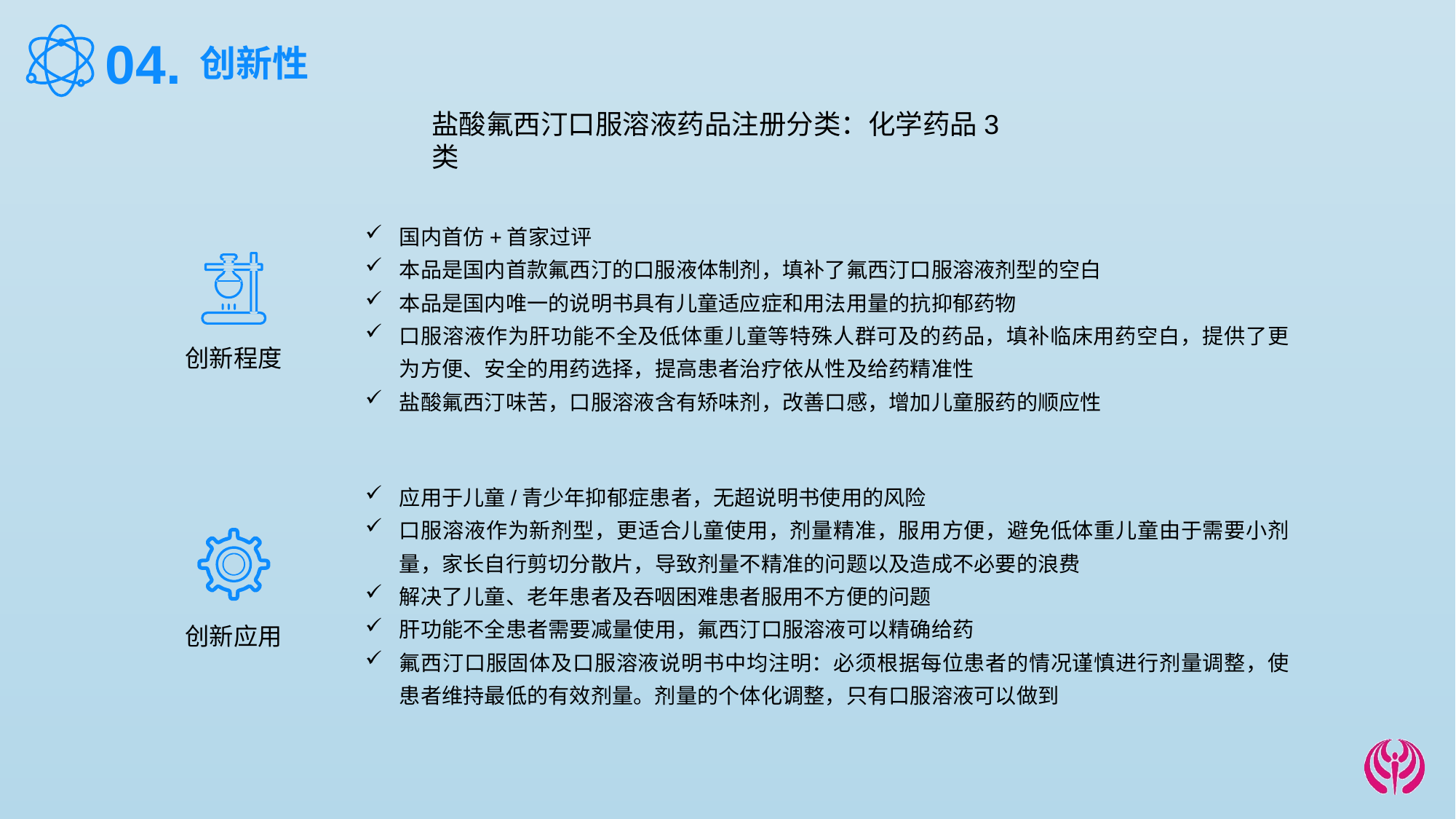

04.
创新性
盐酸氟西汀口服溶液药品注册分类：化学药品3类
国内首仿+首家过评
本品是国内首款氟西汀的口服液体制剂，填补了氟西汀口服溶液剂型的空白
本品是国内唯一的说明书具有儿童适应症和用法用量的抗抑郁药物
口服溶液作为肝功能不全及低体重儿童等特殊人群可及的药品，填补临床用药空白，提供了更为方便、安全的用药选择，提高患者治疗依从性及给药精准性
盐酸氟西汀味苦，口服溶液含有矫味剂，改善口感，增加儿童服药的顺应性

创新程度
应用于儿童/青少年抑郁症患者，无超说明书使用的风险
口服溶液作为新剂型，更适合儿童使用，剂量精准，服用方便，避免低体重儿童由于需要小剂量，家长自行剪切分散片，导致剂量不精准的问题以及造成不必要的浪费
解决了儿童、老年患者及吞咽困难患者服用不方便的问题
肝功能不全患者需要减量使用，氟西汀口服溶液可以精确给药
氟西汀口服固体及口服溶液说明书中均注明：必须根据每位患者的情况谨慎进行剂量调整，使患者维持最低的有效剂量。剂量的个体化调整，只有口服溶液可以做到

创新应用